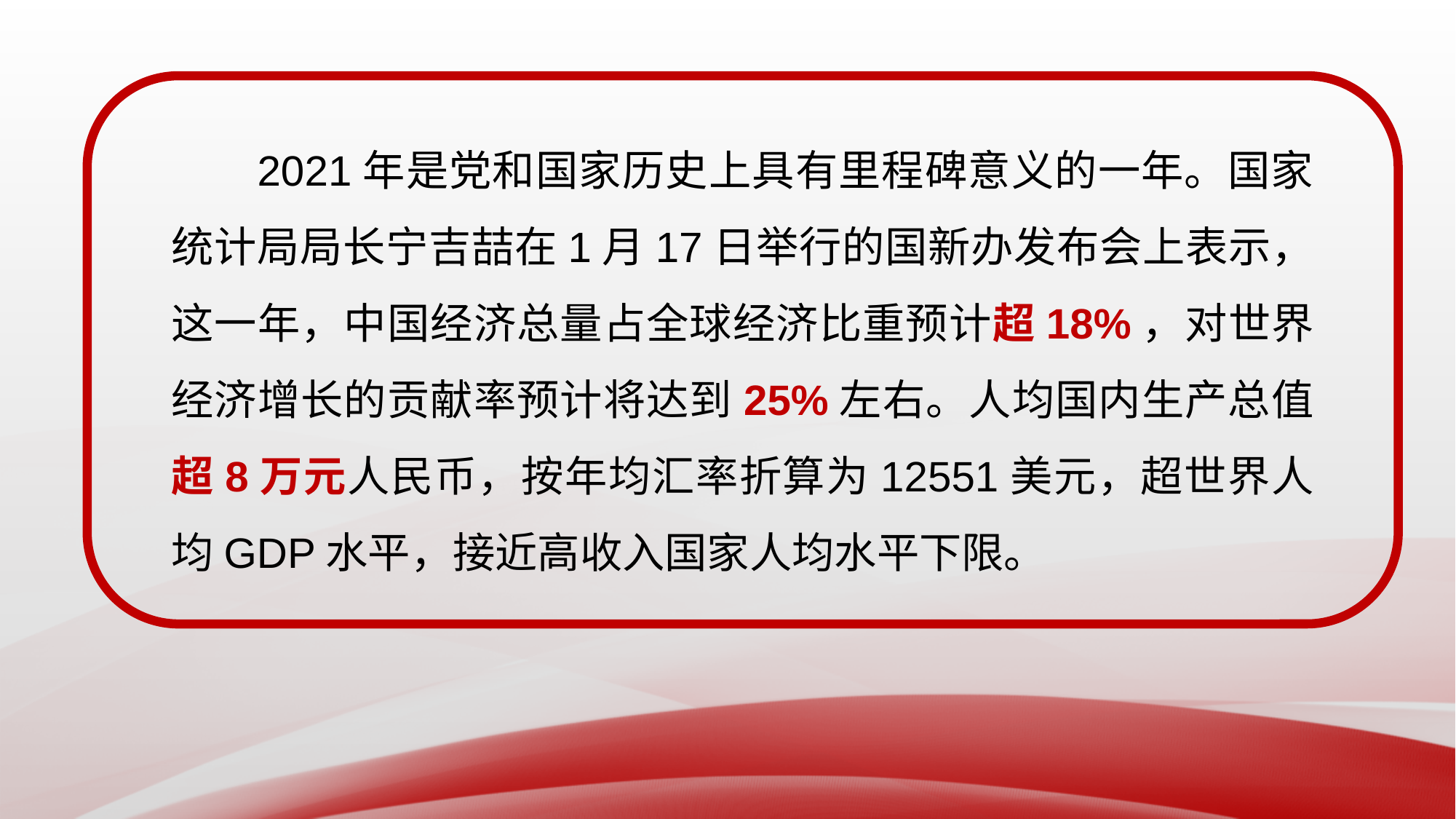

2021年是党和国家历史上具有里程碑意义的一年。国家统计局局长宁吉喆在1月17日举行的国新办发布会上表示，这一年，中国经济总量占全球经济比重预计超18%，对世界经济增长的贡献率预计将达到25%左右。人均国内生产总值超8万元人民币，按年均汇率折算为12551美元，超世界人均GDP水平，接近高收入国家人均水平下限。